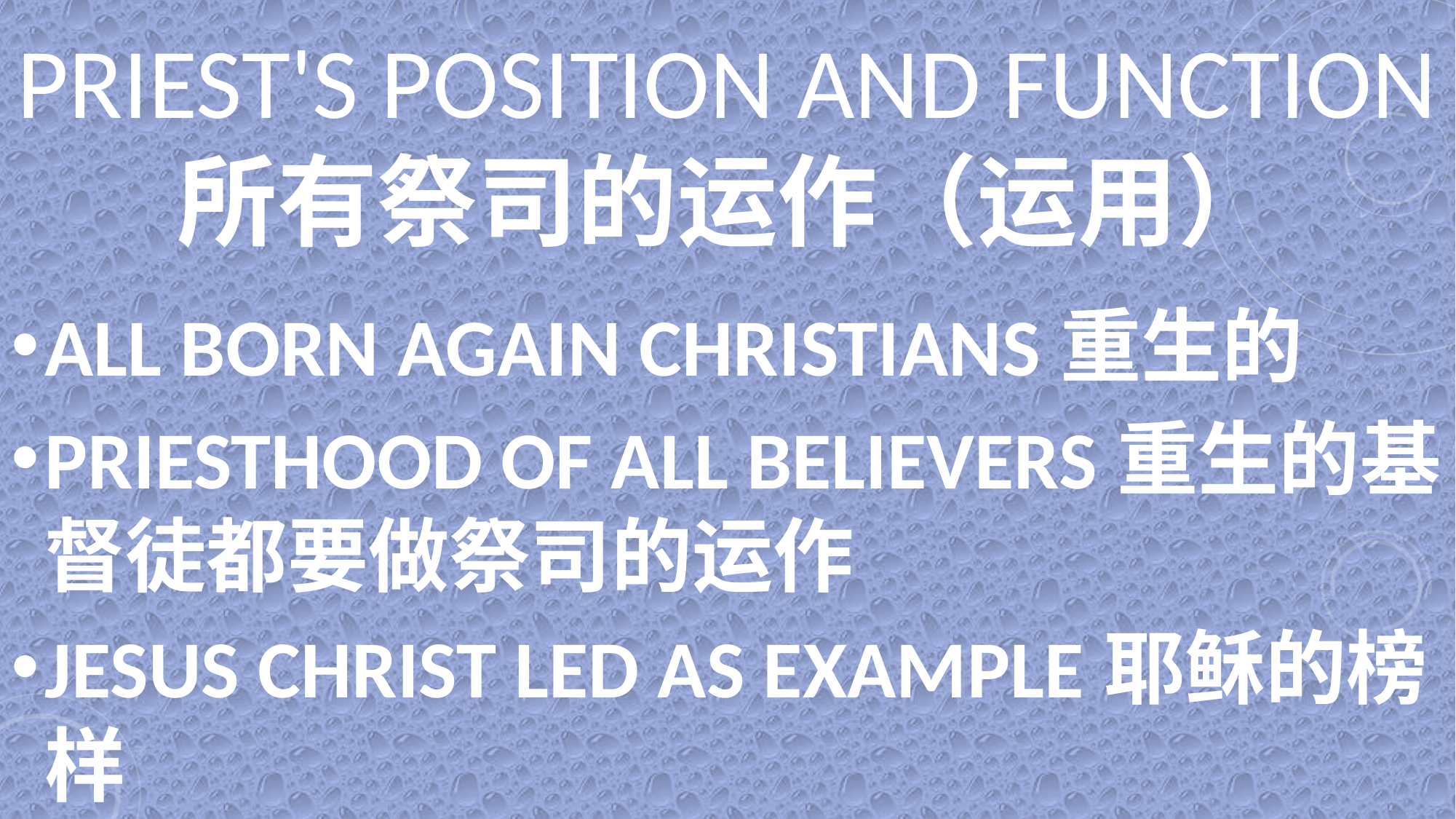

# Priest's Position and function 所有祭司的运作（运用）
ALL BORN AGAIN CHRISTIANS重生的
PRIESTHOOD OF ALL BELIEVERS重生的基督徒都要做祭司的运作
JESUS CHRIST LED AS EXAMPLE耶稣的榜样